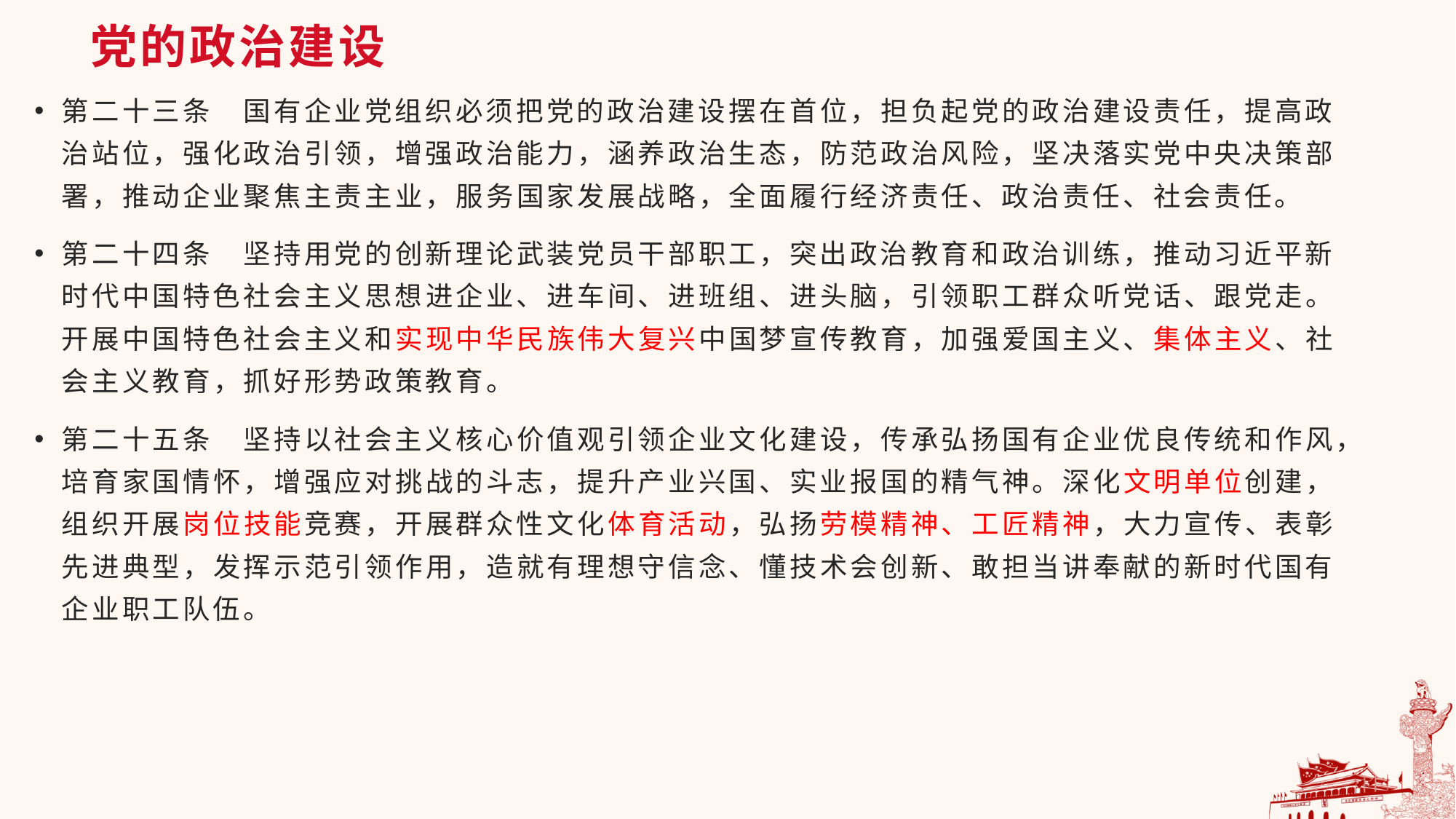

# 党的政治建设
第二十三条　国有企业党组织必须把党的政治建设摆在首位，担负起党的政治建设责任，提高政治站位，强化政治引领，增强政治能力，涵养政治生态，防范政治风险，坚决落实党中央决策部署，推动企业聚焦主责主业，服务国家发展战略，全面履行经济责任、政治责任、社会责任。
第二十四条　坚持用党的创新理论武装党员干部职工，突出政治教育和政治训练，推动习近平新时代中国特色社会主义思想进企业、进车间、进班组、进头脑，引领职工群众听党话、跟党走。开展中国特色社会主义和实现中华民族伟大复兴中国梦宣传教育，加强爱国主义、集体主义、社会主义教育，抓好形势政策教育。
第二十五条　坚持以社会主义核心价值观引领企业文化建设，传承弘扬国有企业优良传统和作风，培育家国情怀，增强应对挑战的斗志，提升产业兴国、实业报国的精气神。深化文明单位创建，组织开展岗位技能竞赛，开展群众性文化体育活动，弘扬劳模精神、工匠精神，大力宣传、表彰先进典型，发挥示范引领作用，造就有理想守信念、懂技术会创新、敢担当讲奉献的新时代国有企业职工队伍。